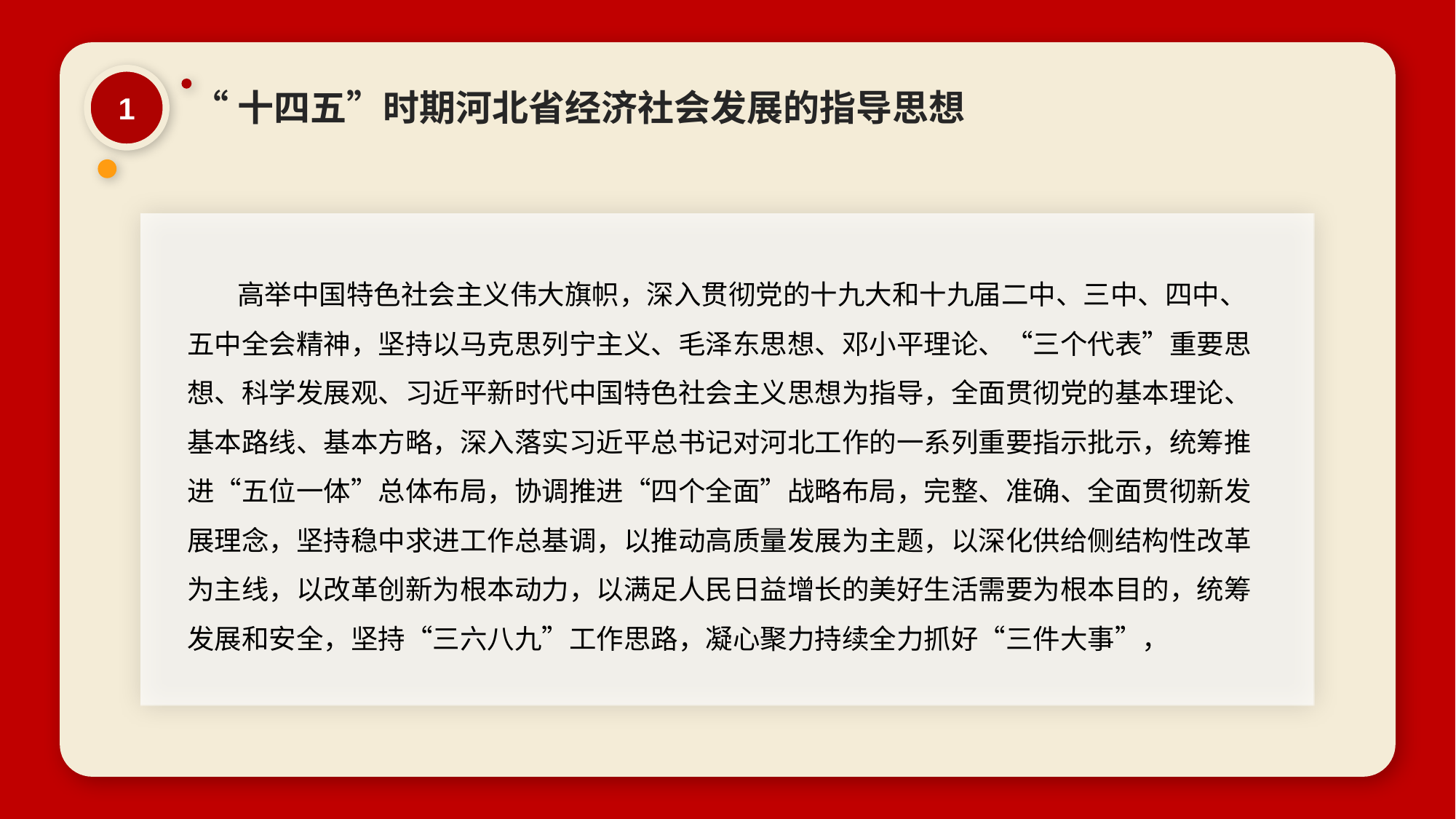

1
“十四五”时期河北省经济社会发展的指导思想

       高举中国特色社会主义伟大旗帜，深入贯彻党的十九大和十九届二中、三中、四中、五中全会精神，坚持以马克思列宁主义、毛泽东思想、邓小平理论、“三个代表”重要思想、科学发展观、习近平新时代中国特色社会主义思想为指导，全面贯彻党的基本理论、基本路线、基本方略，深入落实习近平总书记对河北工作的一系列重要指示批示，统筹推进“五位一体”总体布局，协调推进“四个全面”战略布局，完整、准确、全面贯彻新发展理念，坚持稳中求进工作总基调，以推动高质量发展为主题，以深化供给侧结构性改革为主线，以改革创新为根本动力，以满足人民日益增长的美好生活需要为根本目的，统筹发展和安全，坚持“三六八九”工作思路，凝心聚力持续全力抓好“三件大事”，